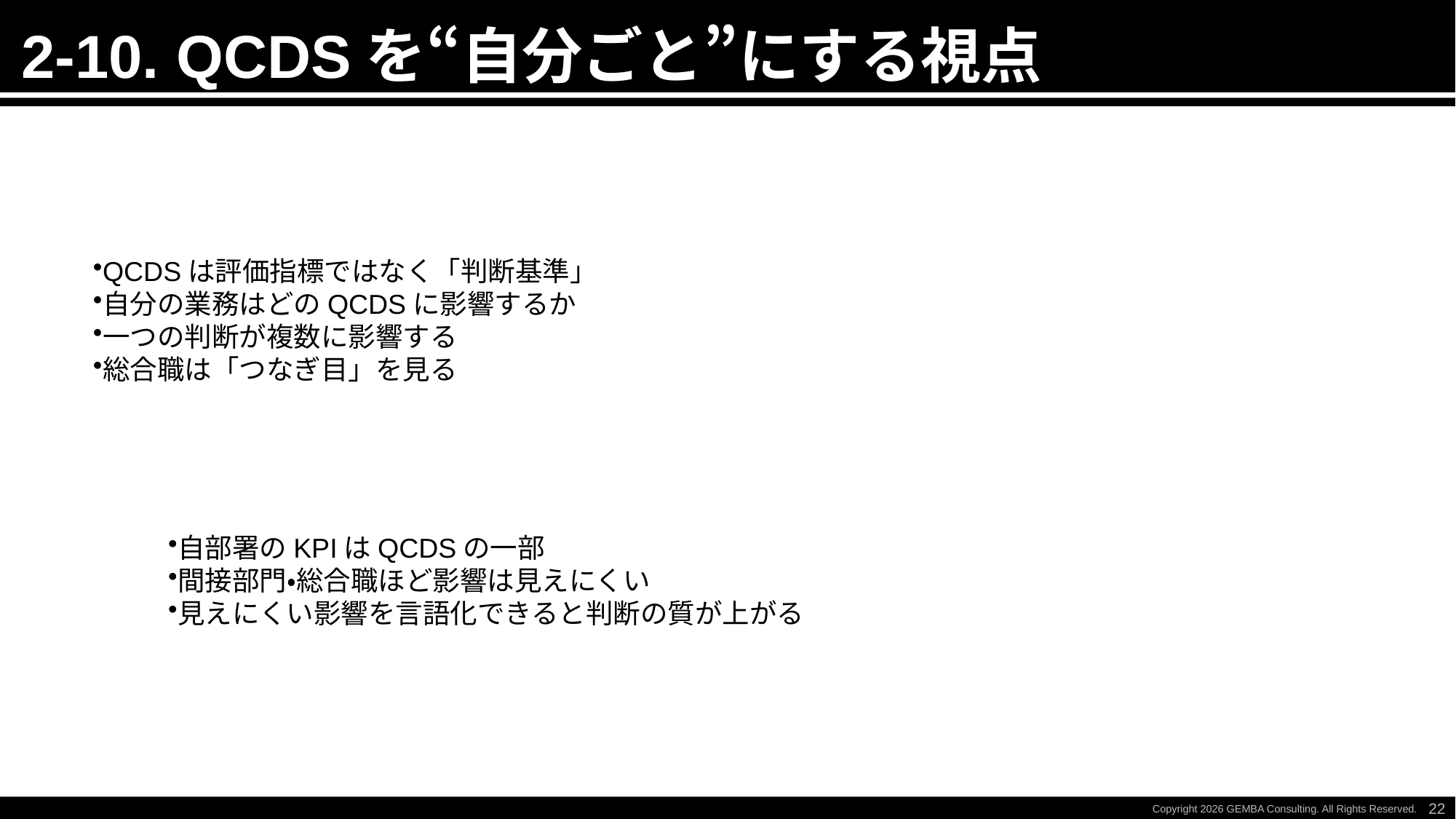

2-10. QCDSを“自分ごと”にする視点
QCDSは評価指標ではなく「判断基準」
自分の業務はどのQCDSに影響するか
一つの判断が複数に影響する
総合職は「つなぎ目」を見る
自部署のKPIはQCDSの一部
間接部門・総合職ほど影響は見えにくい
見えにくい影響を言語化できると判断の質が上がる
22